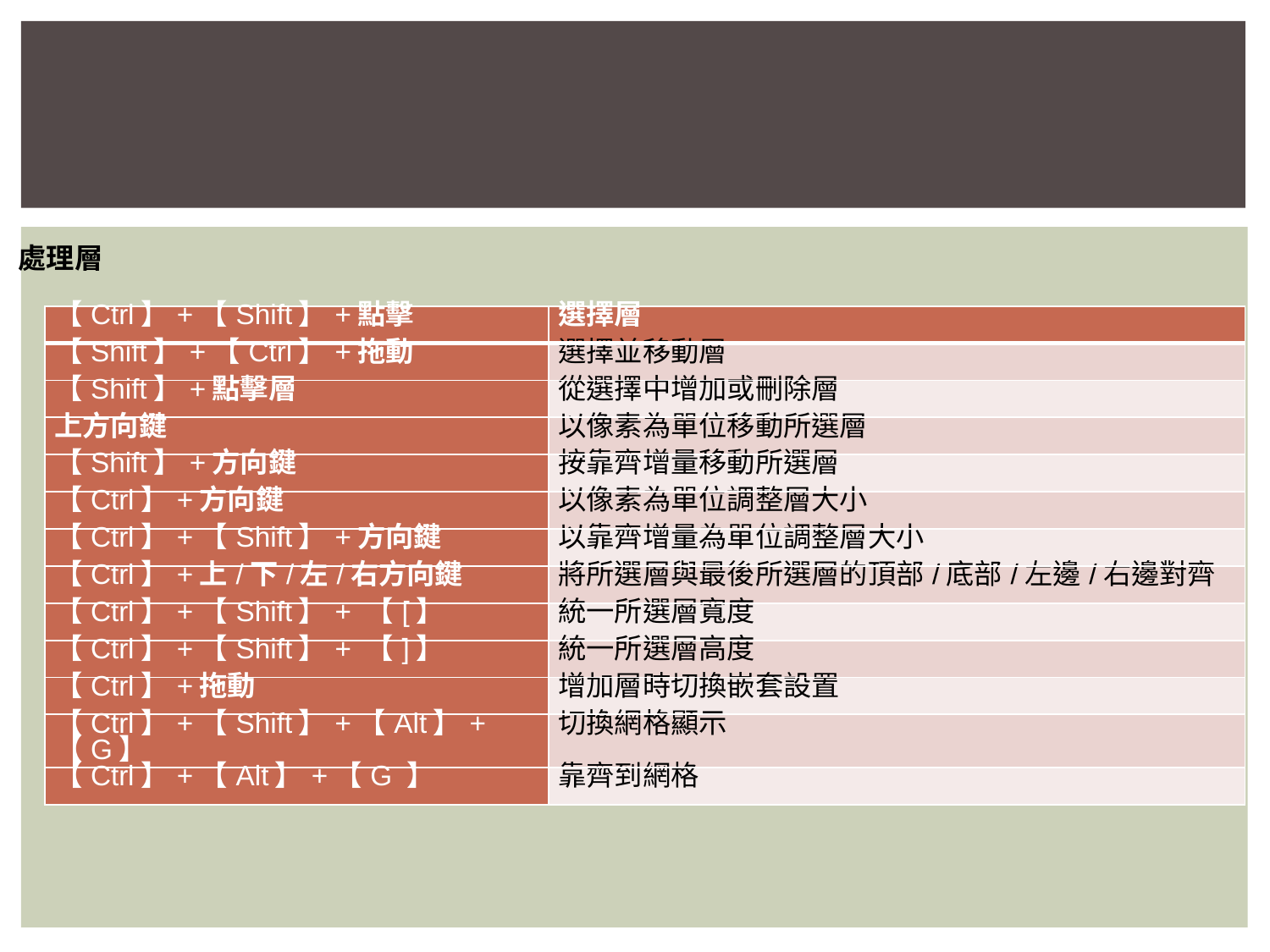

#
處理層
| 【Ctrl】+【Shift】+點擊 | 選擇層 |
| --- | --- |
| 【Shift】+【Ctrl】+拖動 | 選擇並移動層 |
| 【Shift】+點擊層 | 從選擇中增加或刪除層 |
| 上方向鍵 | 以像素為單位移動所選層 |
| 【Shift】+方向鍵 | 按靠齊增量移動所選層 |
| 【Ctrl】+方向鍵 | 以像素為單位調整層大小 |
| 【Ctrl】+【Shift】+方向鍵 | 以靠齊增量為單位調整層大小 |
| 【Ctrl】+上/下/左/右方向鍵 | 將所選層與最後所選層的頂部/底部/左邊/右邊對齊 |
| 【Ctrl】+【Shift】+ 【[】 | 統一所選層寬度 |
| 【Ctrl】+【Shift】+ 【]】 | 統一所選層高度 |
| 【Ctrl】+拖動 | 增加層時切換嵌套設置 |
| 【Ctrl】+【Shift】+【Alt】+【G】 | 切換網格顯示 |
| 【Ctrl】+【Alt】+【G 】 | 靠齊到網格 |